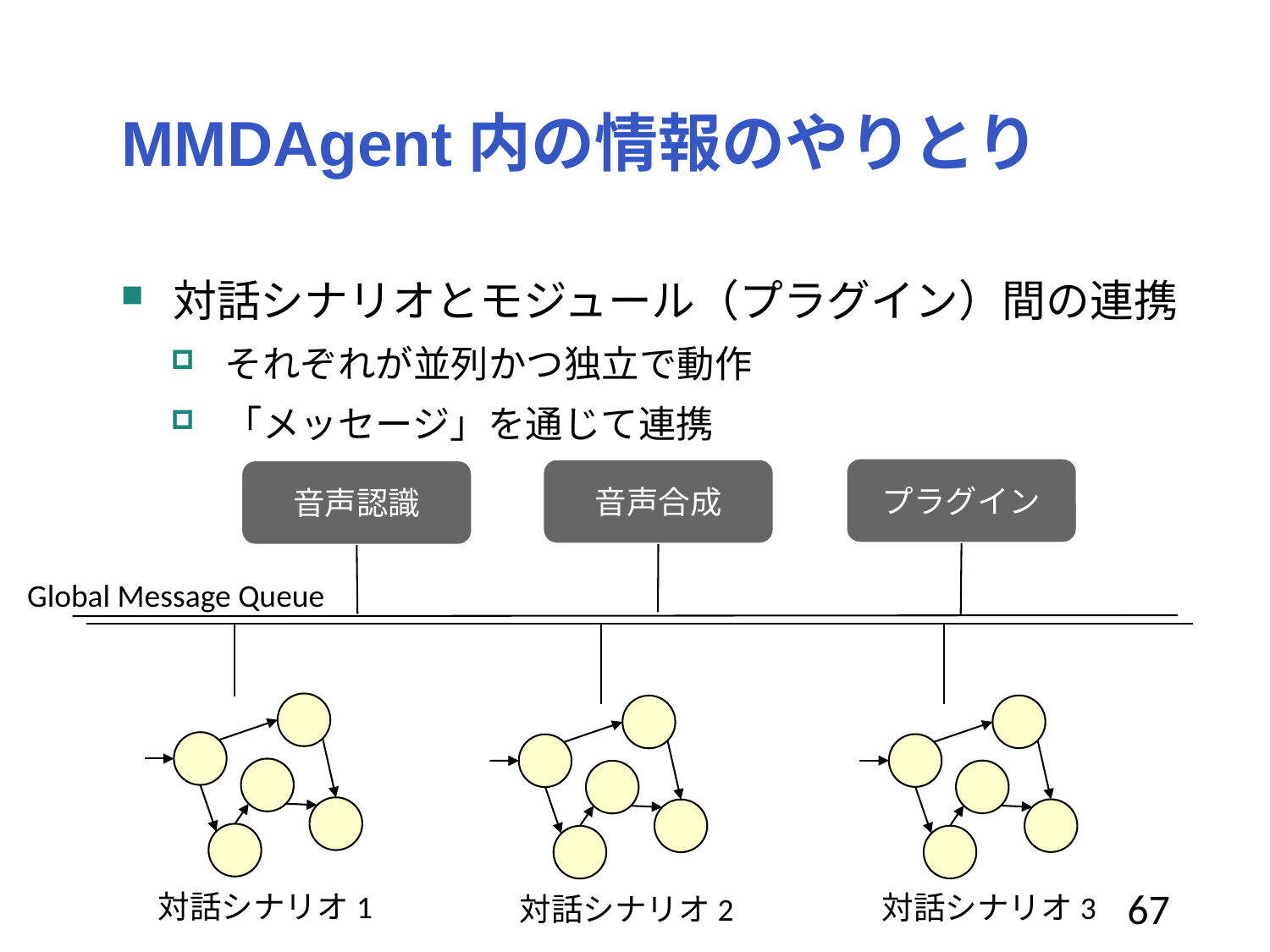

# MMDAgent内の情報のやりとり
対話シナリオとモジュール（プラグイン）間の連携
それぞれが並列かつ独立で動作
「メッセージ」を通じて連携
プラグイン
音声合成
音声認識
Global Message Queue

対話シナリオ1
対話シナリオ3
67
対話シナリオ2